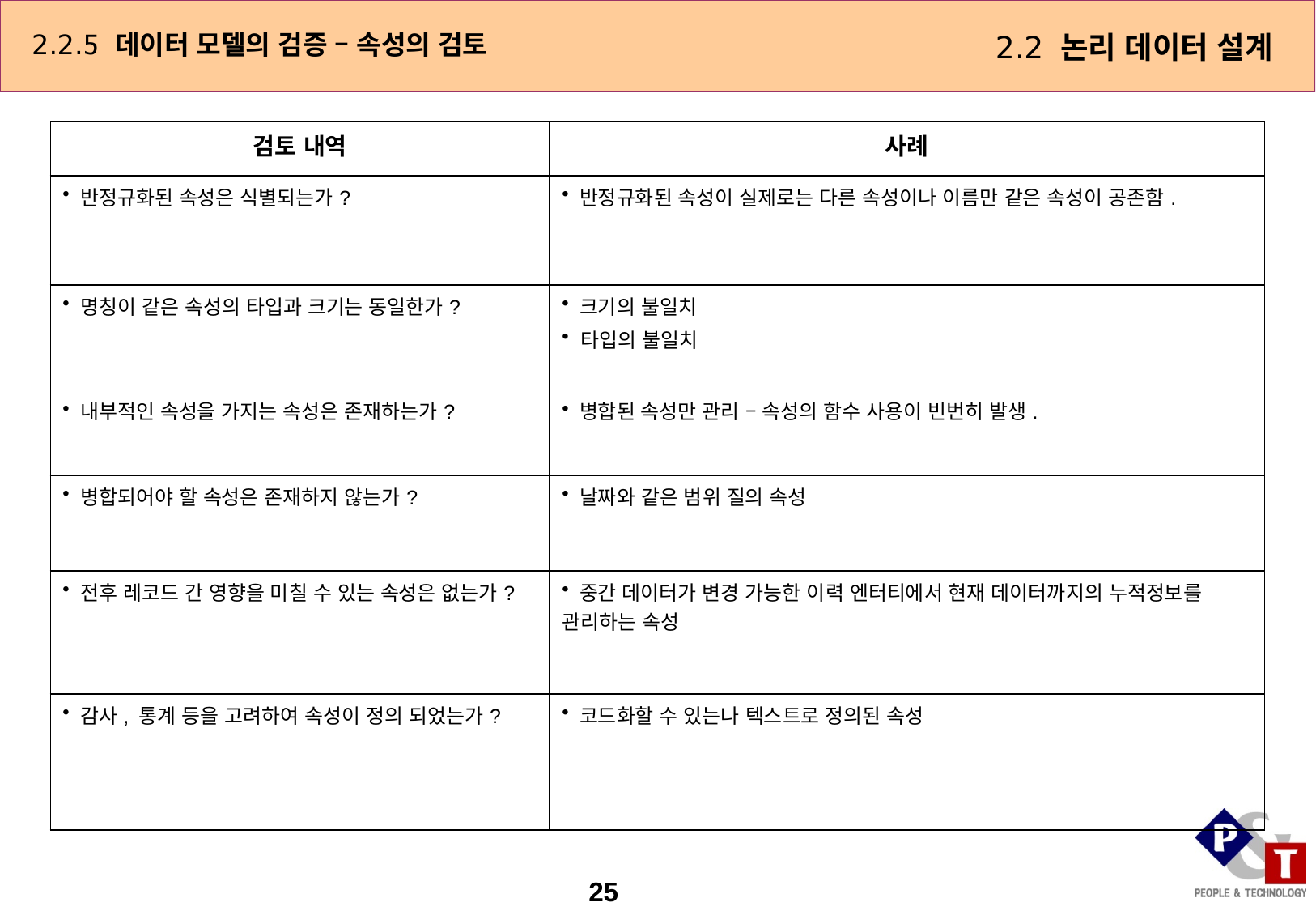

2.2.5 데이터 모델의 검증 – 속성의 검토
2.2 논리 데이터 설계
| 검토 내역 | 사례 |
| --- | --- |
| 반정규화된 속성은 식별되는가? | 반정규화된 속성이 실제로는 다른 속성이나 이름만 같은 속성이 공존함. |
| 명칭이 같은 속성의 타입과 크기는 동일한가? | 크기의 불일치 타입의 불일치 |
| 내부적인 속성을 가지는 속성은 존재하는가? | 병합된 속성만 관리 – 속성의 함수 사용이 빈번히 발생. |
| 병합되어야 할 속성은 존재하지 않는가? | 날짜와 같은 범위 질의 속성 |
| 전후 레코드 간 영향을 미칠 수 있는 속성은 없는가? | 중간 데이터가 변경 가능한 이력 엔터티에서 현재 데이터까지의 누적정보를 관리하는 속성 |
| 감사, 통계 등을 고려하여 속성이 정의 되었는가? | 코드화할 수 있는나 텍스트로 정의된 속성 |